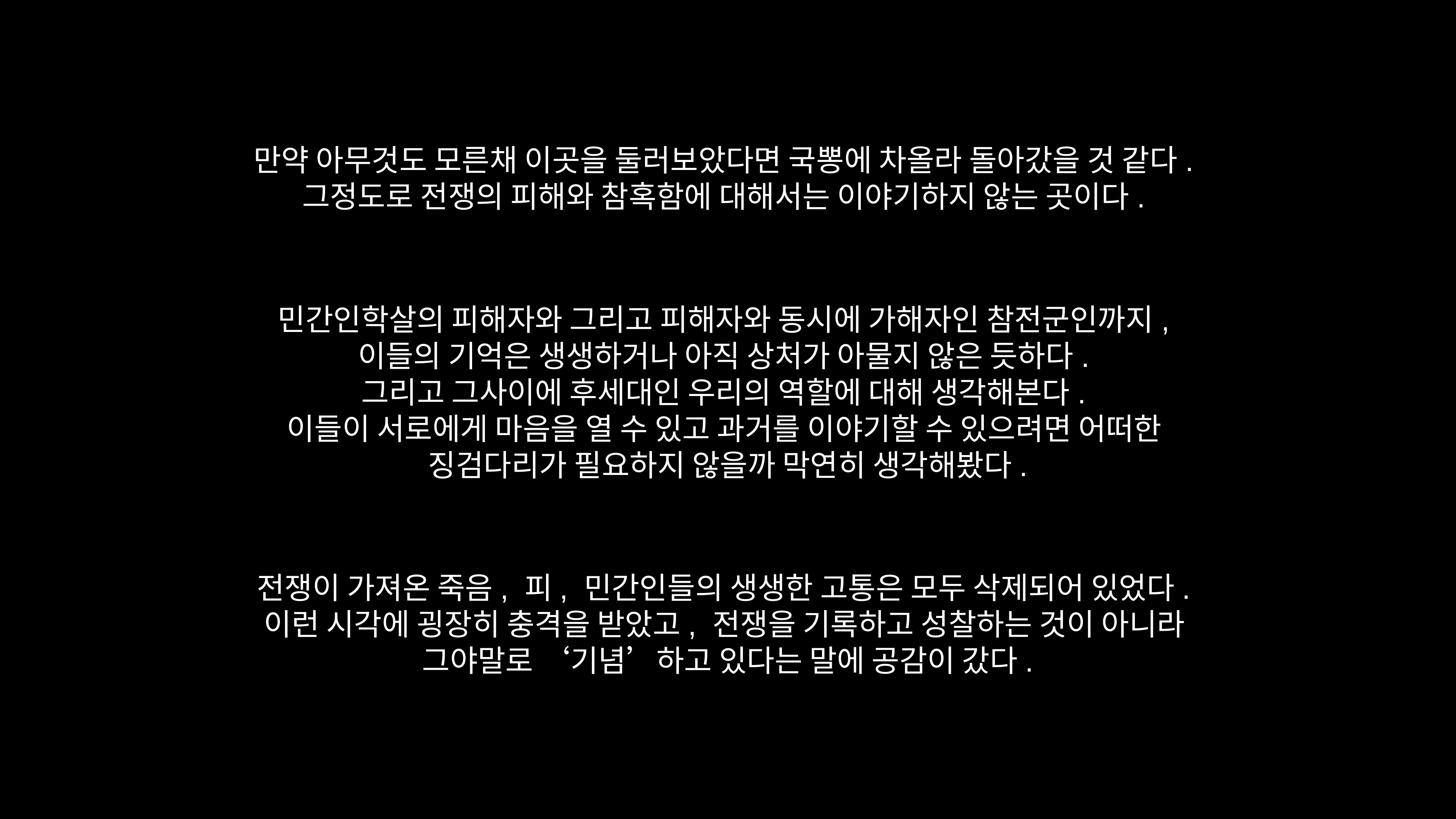

만약 아무것도 모른채 이곳을 둘러보았다면 국뽕에 차올라 돌아갔을 것 같다.
그정도로 전쟁의 피해와 참혹함에 대해서는 이야기하지 않는 곳이다.
민간인학살의 피해자와 그리고 피해자와 동시에 가해자인 참전군인까지,
이들의 기억은 생생하거나 아직 상처가 아물지 않은 듯하다.
그리고 그사이에 후세대인 우리의 역할에 대해 생각해본다.
이들이 서로에게 마음을 열 수 있고 과거를 이야기할 수 있으려면 어떠한
징검다리가 필요하지 않을까 막연히 생각해봤다.
전쟁이 가져온 죽음, 피, 민간인들의 생생한 고통은 모두 삭제되어 있었다.
이런 시각에 굉장히 충격을 받았고, 전쟁을 기록하고 성찰하는 것이 아니라
그야말로 ‘기념’하고 있다는 말에 공감이 갔다.